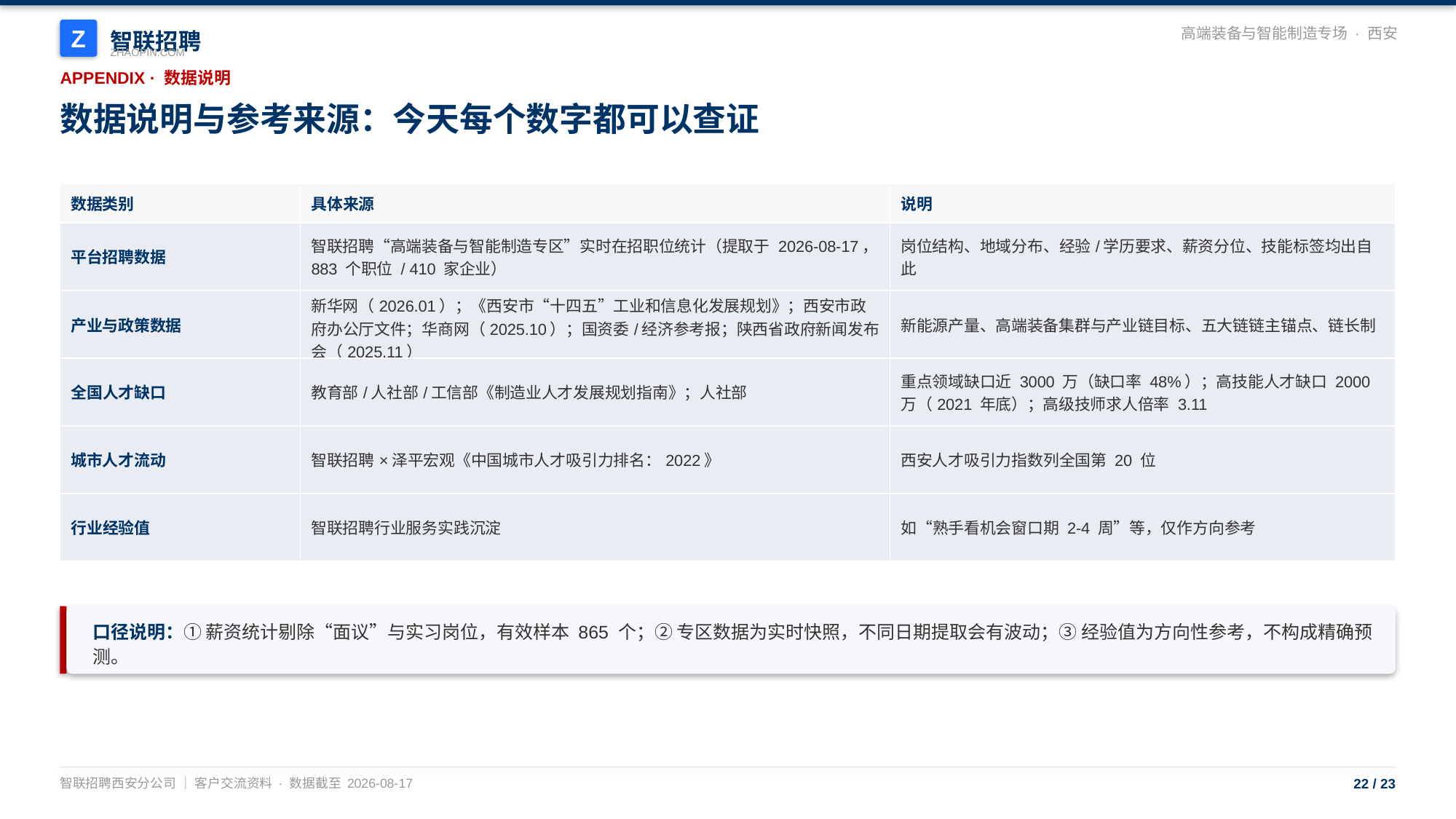

智联招聘
Z
高端装备与智能制造专场 · 西安
ZHAOPIN.COM
APPENDIX · 数据说明
数据说明与参考来源：今天每个数字都可以查证
| 数据类别 | 具体来源 | 说明 |
| --- | --- | --- |
| 平台招聘数据 | 智联招聘“高端装备与智能制造专区”实时在招职位统计（提取于 2026-08-17，883 个职位 / 410 家企业） | 岗位结构、地域分布、经验/学历要求、薪资分位、技能标签均出自此 |
| 产业与政策数据 | 新华网（2026.01）；《西安市“十四五”工业和信息化发展规划》；西安市政府办公厅文件；华商网（2025.10）；国资委/经济参考报；陕西省政府新闻发布会（2025.11） | 新能源产量、高端装备集群与产业链目标、五大链链主锚点、链长制 |
| 全国人才缺口 | 教育部/人社部/工信部《制造业人才发展规划指南》；人社部 | 重点领域缺口近 3000 万（缺口率 48%）；高技能人才缺口 2000 万（2021 年底）；高级技师求人倍率 3.11 |
| 城市人才流动 | 智联招聘×泽平宏观《中国城市人才吸引力排名：2022》 | 西安人才吸引力指数列全国第 20 位 |
| 行业经验值 | 智联招聘行业服务实践沉淀 | 如“熟手看机会窗口期 2-4 周”等，仅作方向参考 |

口径说明：① 薪资统计剔除“面议”与实习岗位，有效样本 865 个；② 专区数据为实时快照，不同日期提取会有波动；③ 经验值为方向性参考，不构成精确预测。

智联招聘西安分公司 ｜ 客户交流资料 · 数据截至 2026-08-17
22 / 23